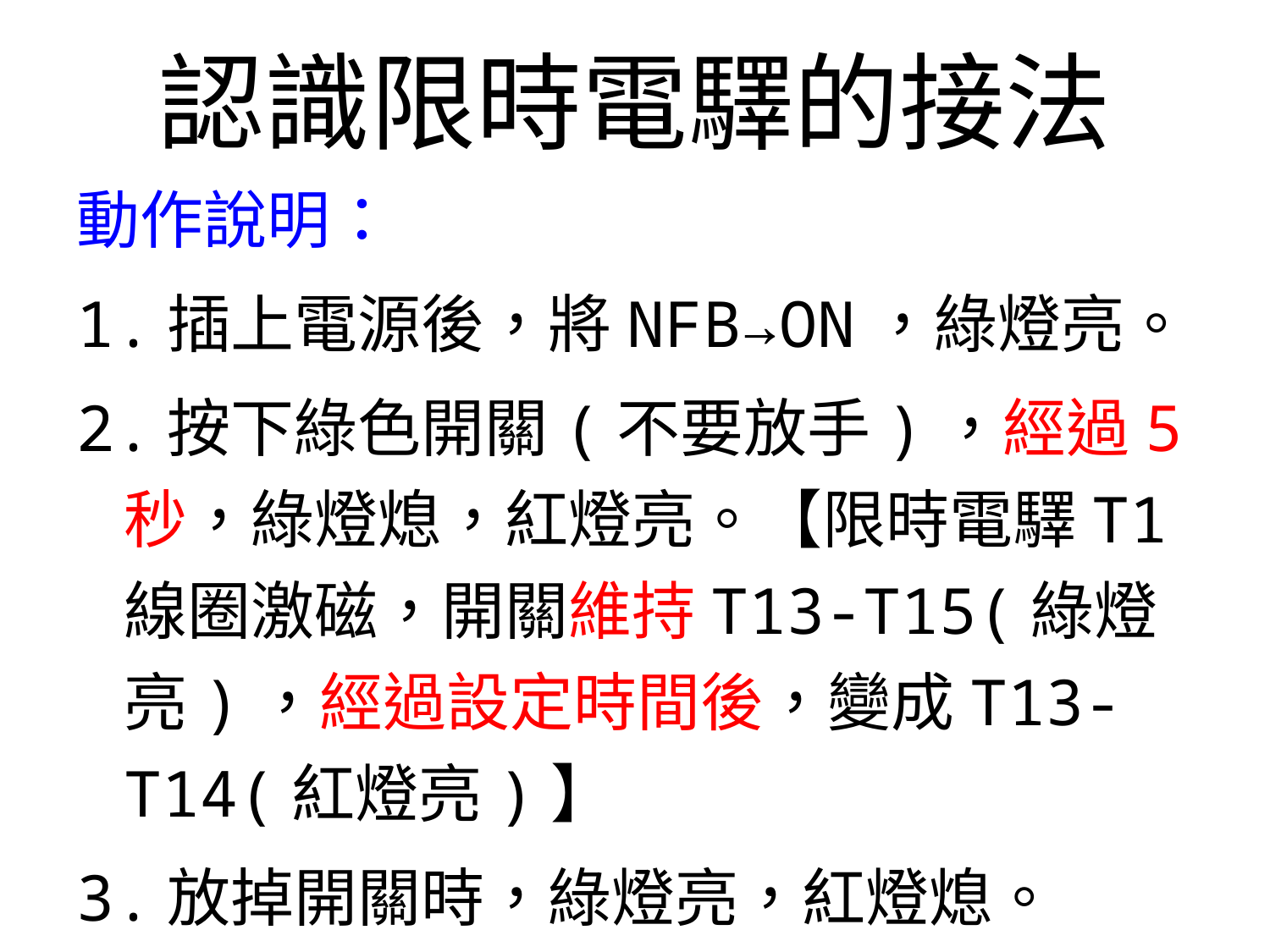

# 認識限時電驛的接法
動作說明：
1.插上電源後，將NFB→ON，綠燈亮。
2.按下綠色開關(不要放手)，經過5秒，綠燈熄，紅燈亮。【限時電驛T1線圈激磁，開關維持T13-T15(綠燈亮)，經過設定時間後，變成T13-T14(紅燈亮)】
3.放掉開關時，綠燈亮，紅燈熄。
4.將NFB→OFF，綠燈熄，拔掉電源。